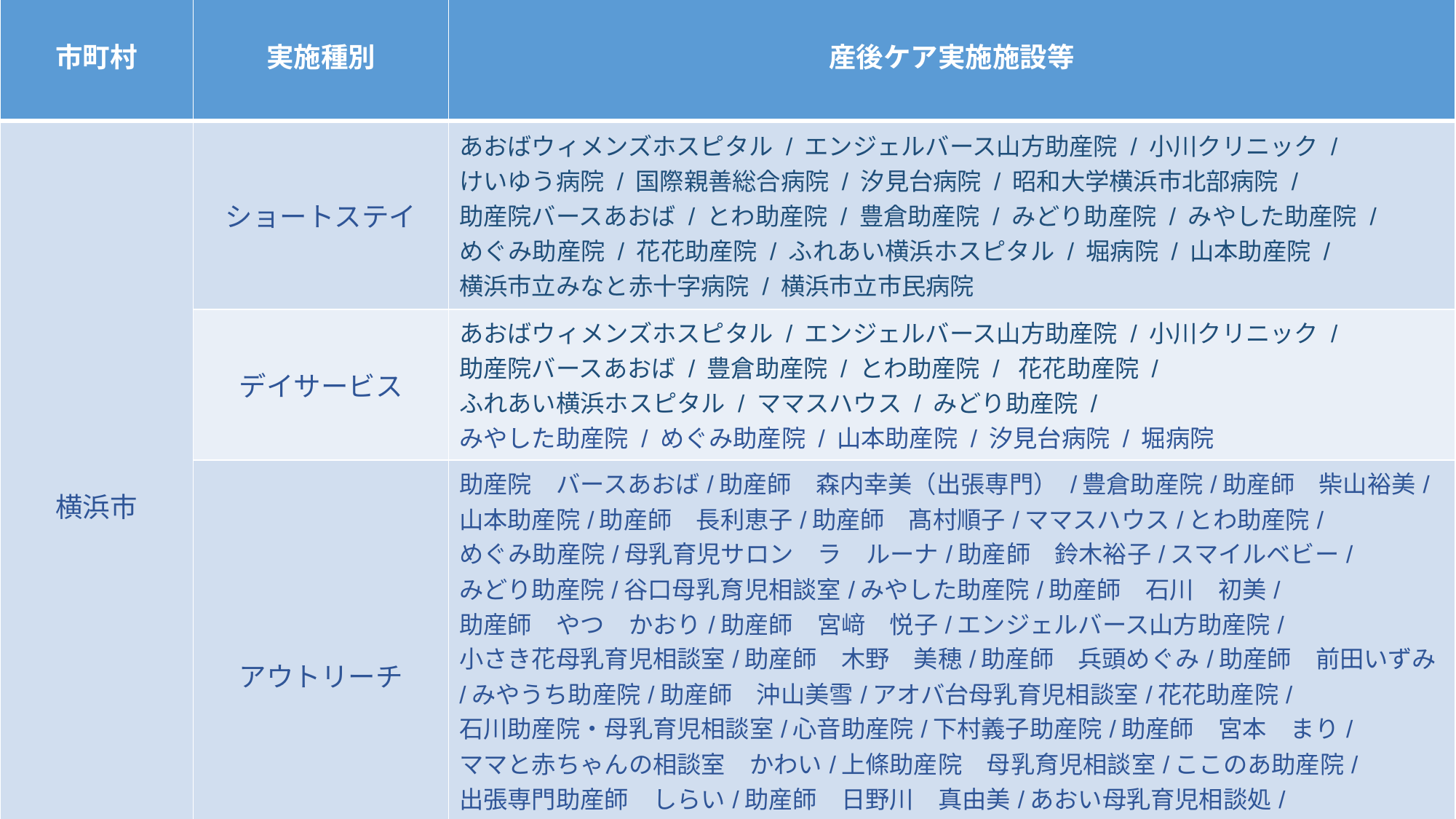

| 市町村 | 実施種別 | 産後ケア実施施設等 |
| --- | --- | --- |
| 横浜市 | ショートステイ | あおばウィメンズホスピタル / エンジェルバース山方助産院 / 小川クリニック / けいゆう病院 / 国際親善総合病院 / 汐見台病院 / 昭和大学横浜市北部病院 / 助産院バースあおば / とわ助産院 / 豊倉助産院 / みどり助産院 / みやした助産院 / めぐみ助産院 / 花花助産院 / ふれあい横浜ホスピタル / 堀病院 / 山本助産院 / 横浜市立みなと赤十字病院 / 横浜市立市民病院 |
|  | デイサービス | あおばウィメンズホスピタル / エンジェルバース山方助産院 / 小川クリニック / 助産院バースあおば / 豊倉助産院 / とわ助産院 / 花花助産院 / ふれあい横浜ホスピタル / ママスハウス / みどり助産院 / みやした助産院 / めぐみ助産院 / 山本助産院 / 汐見台病院 / 堀病院 |
|  | アウトリーチ | 助産院　バースあおば/助産師　森内幸美（出張専門） /豊倉助産院/助産師　柴山裕美/ 山本助産院/助産師　長利恵子/助産師　髙村順子/ママスハウス/とわ助産院/ めぐみ助産院/母乳育児サロン　ラ　ルーナ/助産師　鈴木裕子/スマイルベビー/ みどり助産院/谷口母乳育児相談室/みやした助産院/助産師　石川　初美/ 助産師　やつ　かおり/助産師　宮﨑　悦子/エンジェルバース山方助産院/ 小さき花母乳育児相談室/助産師　木野　美穂/助産師　兵頭めぐみ/助産師　前田いずみ/みやうち助産院/助産師　沖山美雪/アオバ台母乳育児相談室/花花助産院/ 石川助産院・母乳育児相談室/心音助産院/下村義子助産院/助産師　宮本　まり/ ママと赤ちゃんの相談室　かわい/上條助産院　母乳育児相談室/ここのあ助産院/ 出張専門助産師　しらい/助産師　日野川　真由美/あおい母乳育児相談処/ 助産師　小島明子/助産師　高橋幸子/助産師みずき/つづき母乳育児相談室/助sun院花掌/助産師　大塚　桜子/助産師　清水久美子/訪問出張専門　たまより助産院 |